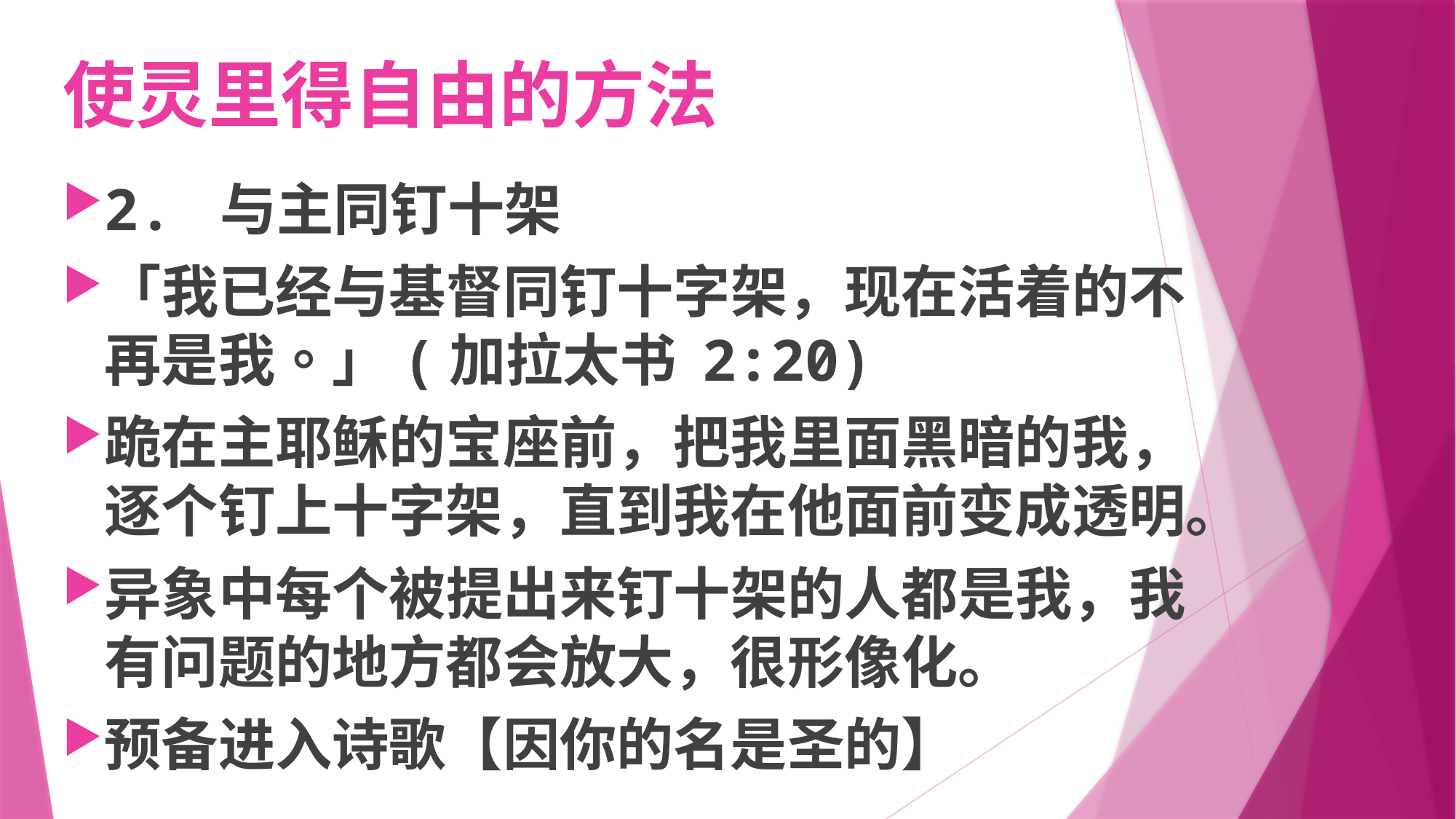

# 使灵里得自由的方法
2. 与主同钉十架
「我已经与基督同钉十字架，现在活着的不再是我。」(加拉太书 2:20)
跪在主耶稣的宝座前，把我里面黑暗的我，逐个钉上十字架，直到我在他面前变成透明。
异象中每个被提出来钉十架的人都是我，我有问题的地方都会放大，很形像化。
预备进入诗歌【因你的名是圣的】